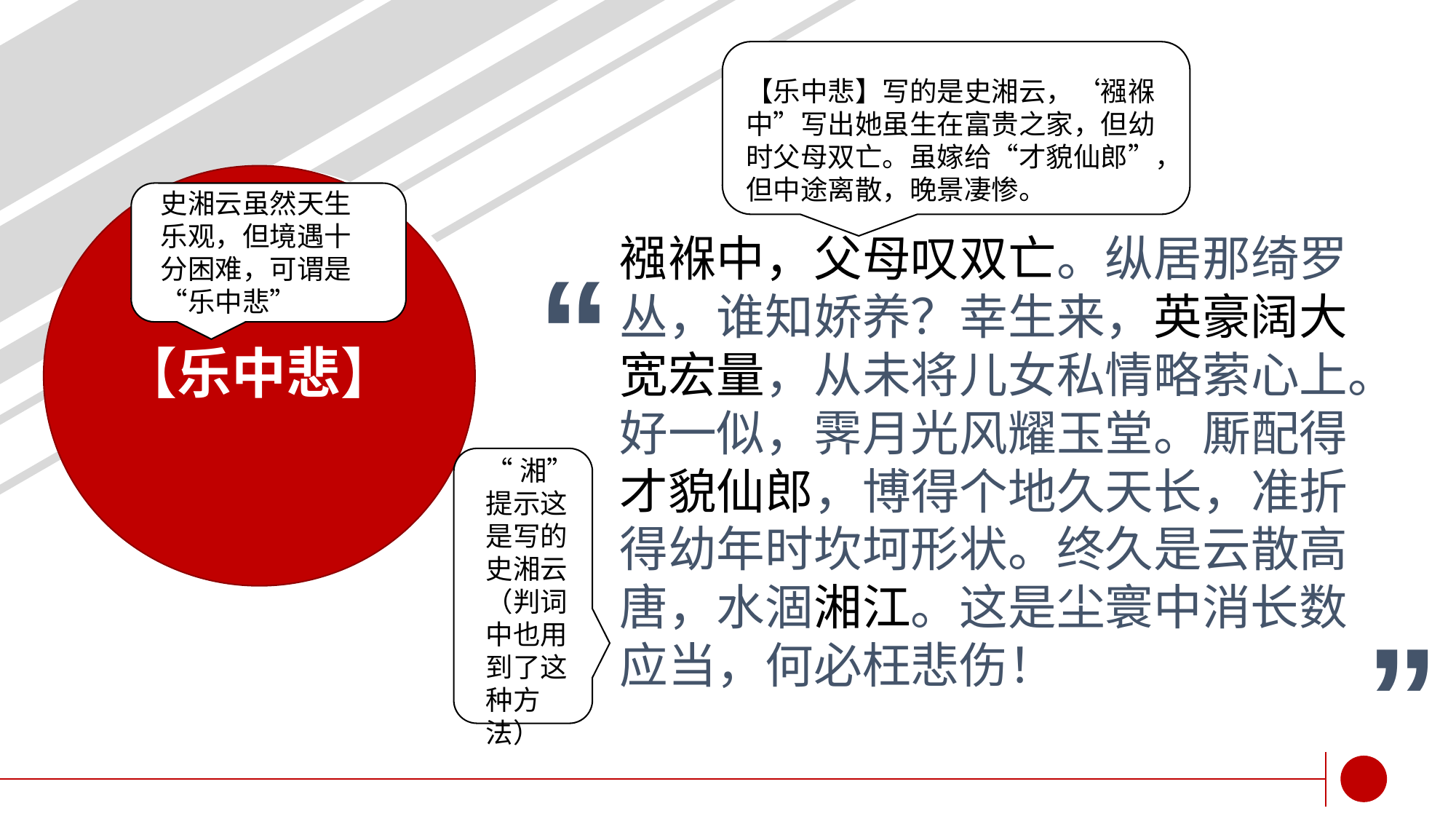

yi
【乐中悲】写的是史湘云，‘襁褓中”写出她虽生在富贵之家，但幼时父母双亡。虽嫁给“才貌仙郎”，但中途离散，晚景凄惨。
【乐中悲】
史湘云虽然天生乐观，但境遇十分困难，可谓是“乐中悲”
yi
# 襁褓中，父母叹双亡。纵居那绮罗丛，谁知娇养？幸生来，英豪阔大宽宏量，从未将儿女私情略萦心上。好一似，霁月光风耀玉堂。厮配得才貌仙郎，博得个地久天长，准折得幼年时坎坷形状。终久是云散高唐，水涸湘江。这是尘寰中消长数应当，何必枉悲伤！
“湘”提示这是写的史湘云
（判词中也用到了这种方法）
湘